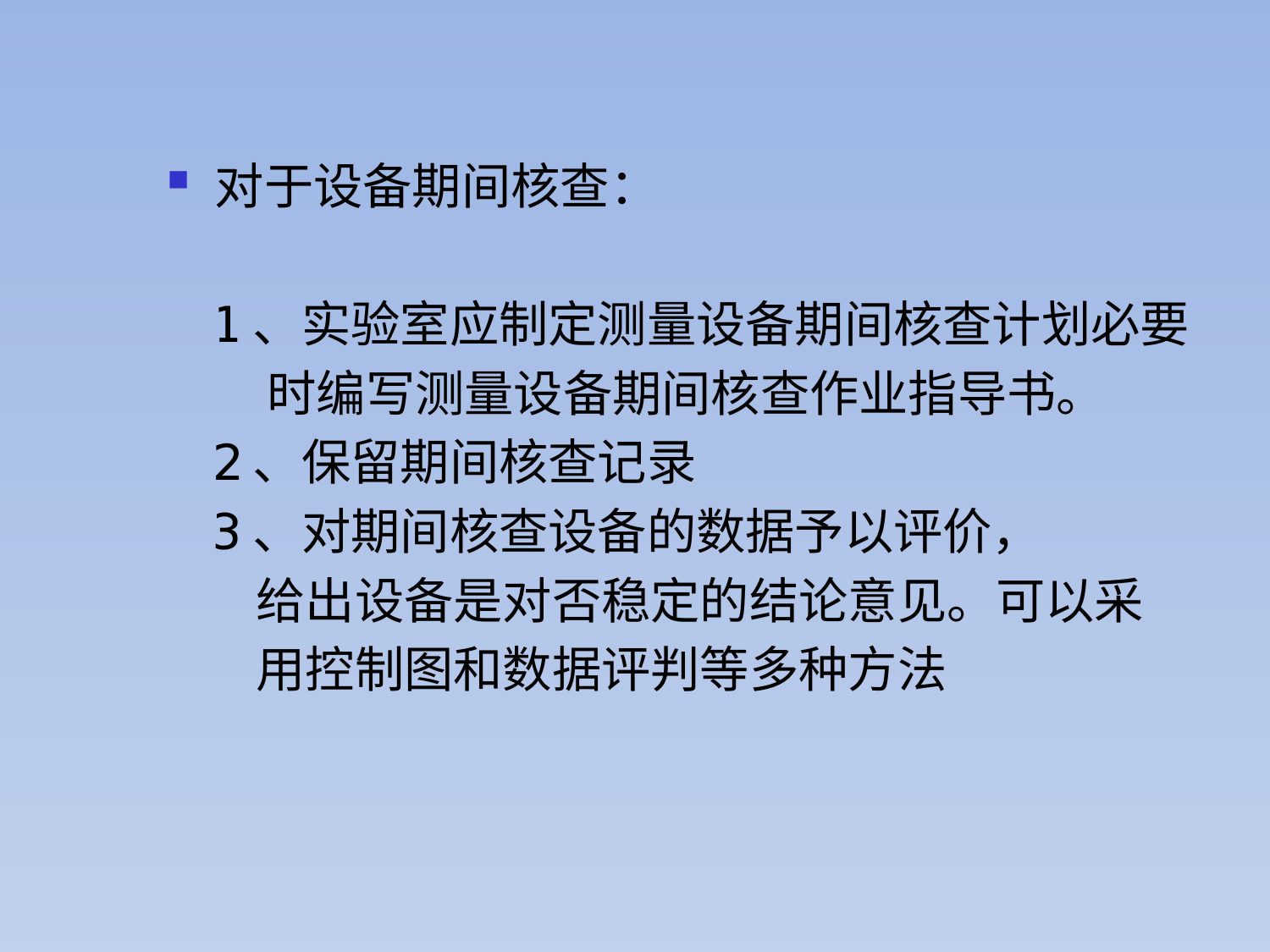

对于设备期间核查：

   1、实验室应制定测量设备期间核查计划必要
        时编写测量设备期间核查作业指导书。
   2、保留期间核查记录
   3、对期间核查设备的数据予以评价，
       给出设备是对否稳定的结论意见。可以采
       用控制图和数据评判等多种方法